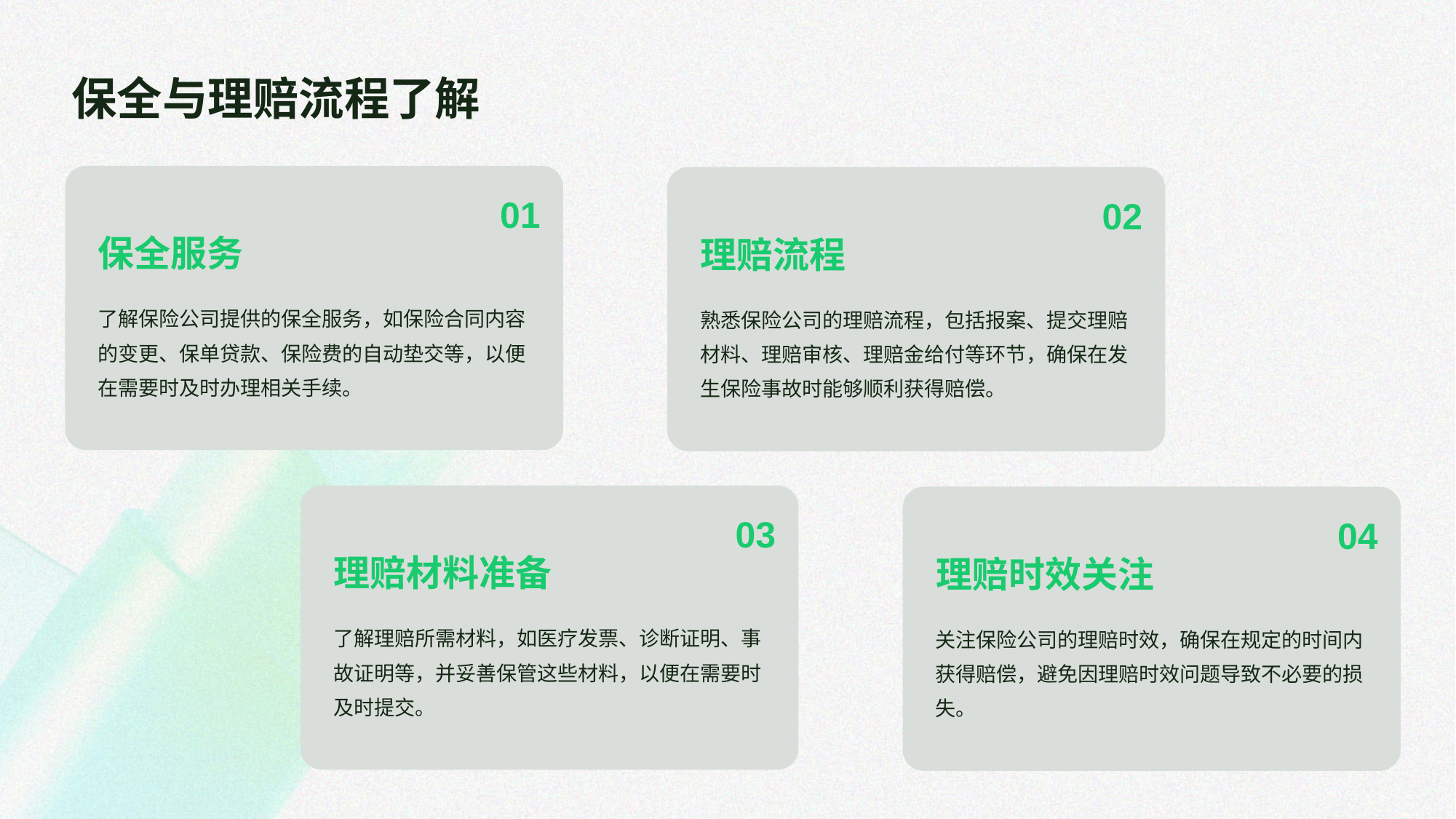

保全与理赔流程了解

01
02
保全服务
理赔流程
了解保险公司提供的保全服务，如保险合同内容的变更、保单贷款、保险费的自动垫交等，以便在需要时及时办理相关手续。
熟悉保险公司的理赔流程，包括报案、提交理赔材料、理赔审核、理赔金给付等环节，确保在发生保险事故时能够顺利获得赔偿。

03
04
理赔材料准备
理赔时效关注
了解理赔所需材料，如医疗发票、诊断证明、事故证明等，并妥善保管这些材料，以便在需要时及时提交。
关注保险公司的理赔时效，确保在规定的时间内获得赔偿，避免因理赔时效问题导致不必要的损失。